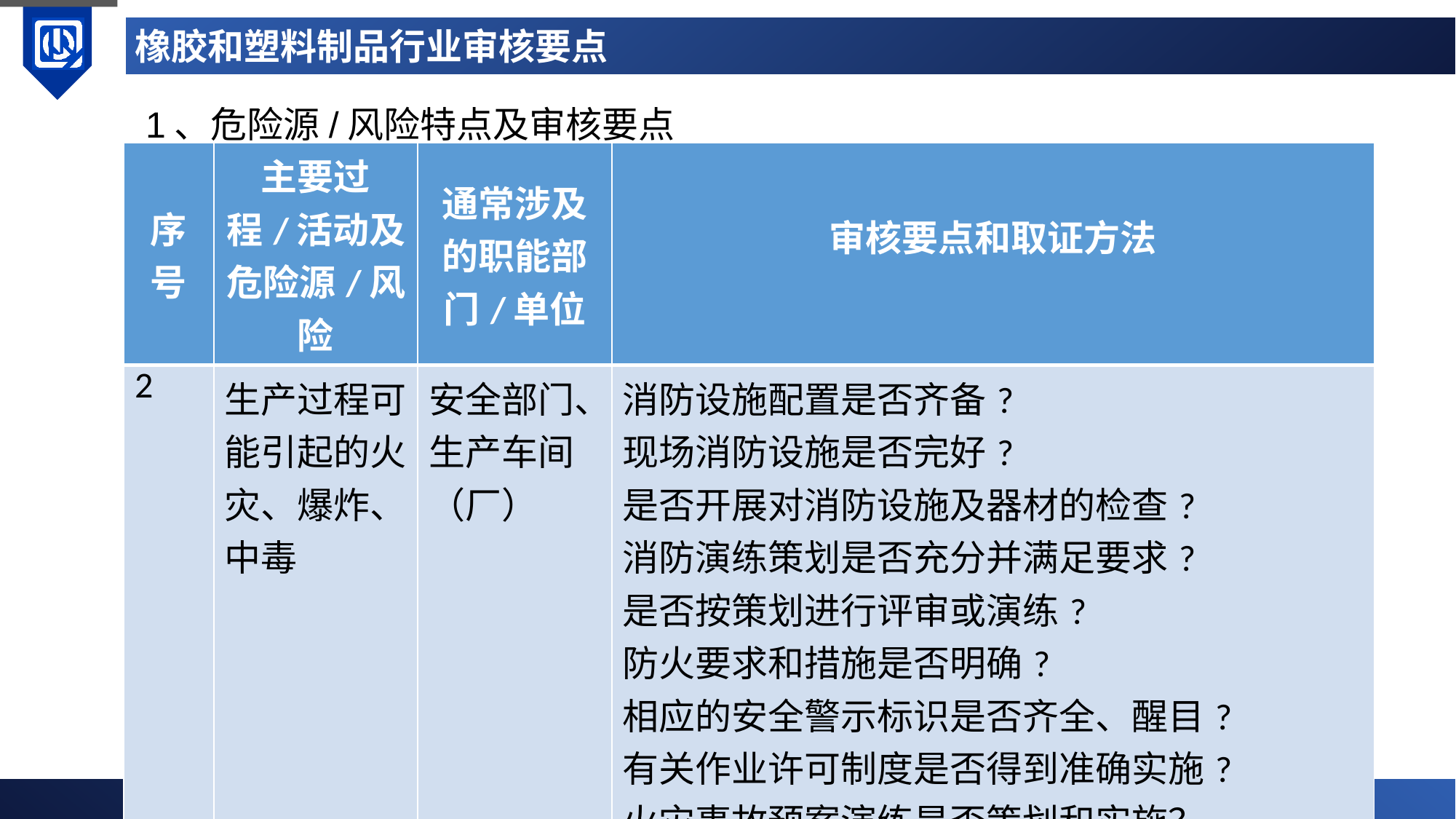

# 橡胶和塑料制品行业审核要点
1、危险源/风险特点及审核要点

| 序号 | 主要过程/活动及危险源/风险 | 通常涉及的职能部门/单位 | 审核要点和取证方法 |
| --- | --- | --- | --- |
| 2 | 生产过程可能引起的火灾、爆炸、中毒 | 安全部门、生产车间（厂） | 消防设施配置是否齐备? 现场消防设施是否完好? 是否开展对消防设施及器材的检查? 消防演练策划是否充分并满足要求? 是否按策划进行评审或演练? 防火要求和措施是否明确? 相应的安全警示标识是否齐全、醒目? 有关作业许可制度是否得到准确实施? 火灾事故预案演练是否策划和实施？ 是否存在国家明确的18种危险工艺？如有按照相关安全要求及进行审核。 |